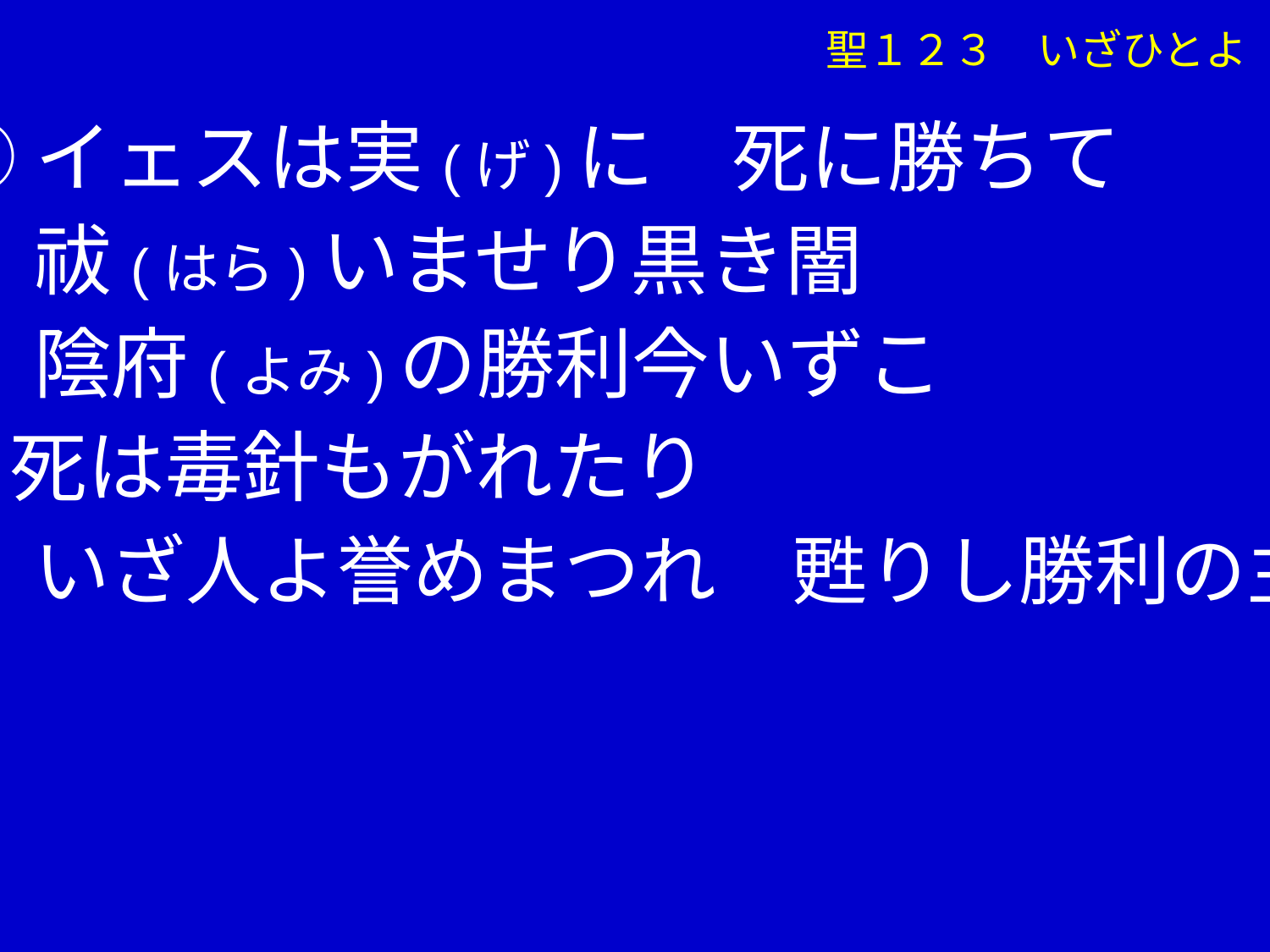

聖１２３　いざひとよ
②イェスは実(げ)に　死に勝ちて
　 祓(はら)いませり黒き闇
　 陰府(よみ)の勝利今いずこ
   死は毒針もがれたり
　 いざ人よ誉めまつれ　甦りし勝利の主